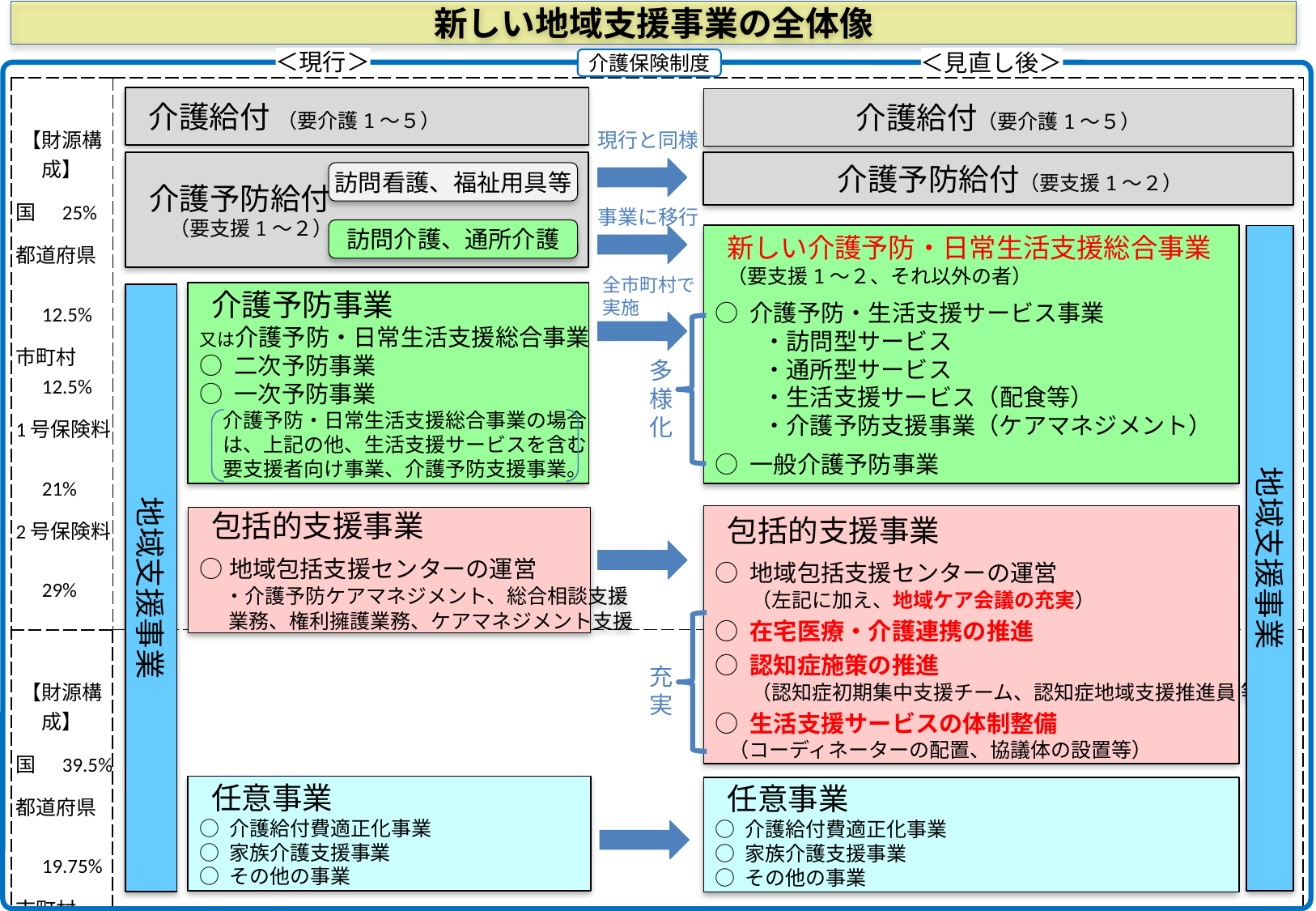

新しい地域支援事業の全体像
＜現行＞
＜見直し後＞
介護保険制度

| 【財源構成】 国　25% 都道府県　 　12.5% 市町村　 　12.5% 1号保険料　 　21% 2号保険料　 　29% |  |
| --- | --- |
| 【財源構成】 国　39.5% 都道府県　 　19.75% 市町村　　 　19.75% 1号保険料　 　21% |  |
介護給付 （要介護1～５）
介護給付（要介護1～５）
現行と同様
介護予防給付
　（要支援1～２）
介護予防給付（要支援1～２）

訪問看護、福祉用具等
事業に移行
訪問介護、通所介護
新しい介護予防・日常生活支援総合事業
（要支援1～２、それ以外の者）
○ 介護予防・生活支援サービス事業
　　・訪問型サービス
　　・通所型サービス
　　・生活支援サービス（配食等）
　　・介護予防支援事業（ケアマネジメント）
○ 一般介護予防事業

地域支援事業
全市町村で実施
介護予防事業
又は介護予防・日常生活支援総合事業
○ 二次予防事業
○ 一次予防事業
介護予防・日常生活支援総合事業の場合
は、上記の他、生活支援サービスを含む
要支援者向け事業、介護予防支援事業。
地域支援事業

多様化

包括的支援事業
○ 地域包括支援センターの運営
（左記に加え、地域ケア会議の充実）
○ 在宅医療・介護連携の推進
○ 認知症施策の推進
（認知症初期集中支援チーム、認知症地域支援推進員 等）
○ 生活支援サービスの体制整備
（コーディネーターの配置、協議体の設置等）
包括的支援事業
○地域包括支援センターの運営
　 ・介護予防ケアマネジメント、総合相談支援
　  業務、権利擁護業務、ケアマネジメント支援

充実
任意事業
○ 介護給付費適正化事業
○ 家族介護支援事業
○ その他の事業
任意事業
○ 介護給付費適正化事業
○ 家族介護支援事業
○ その他の事業